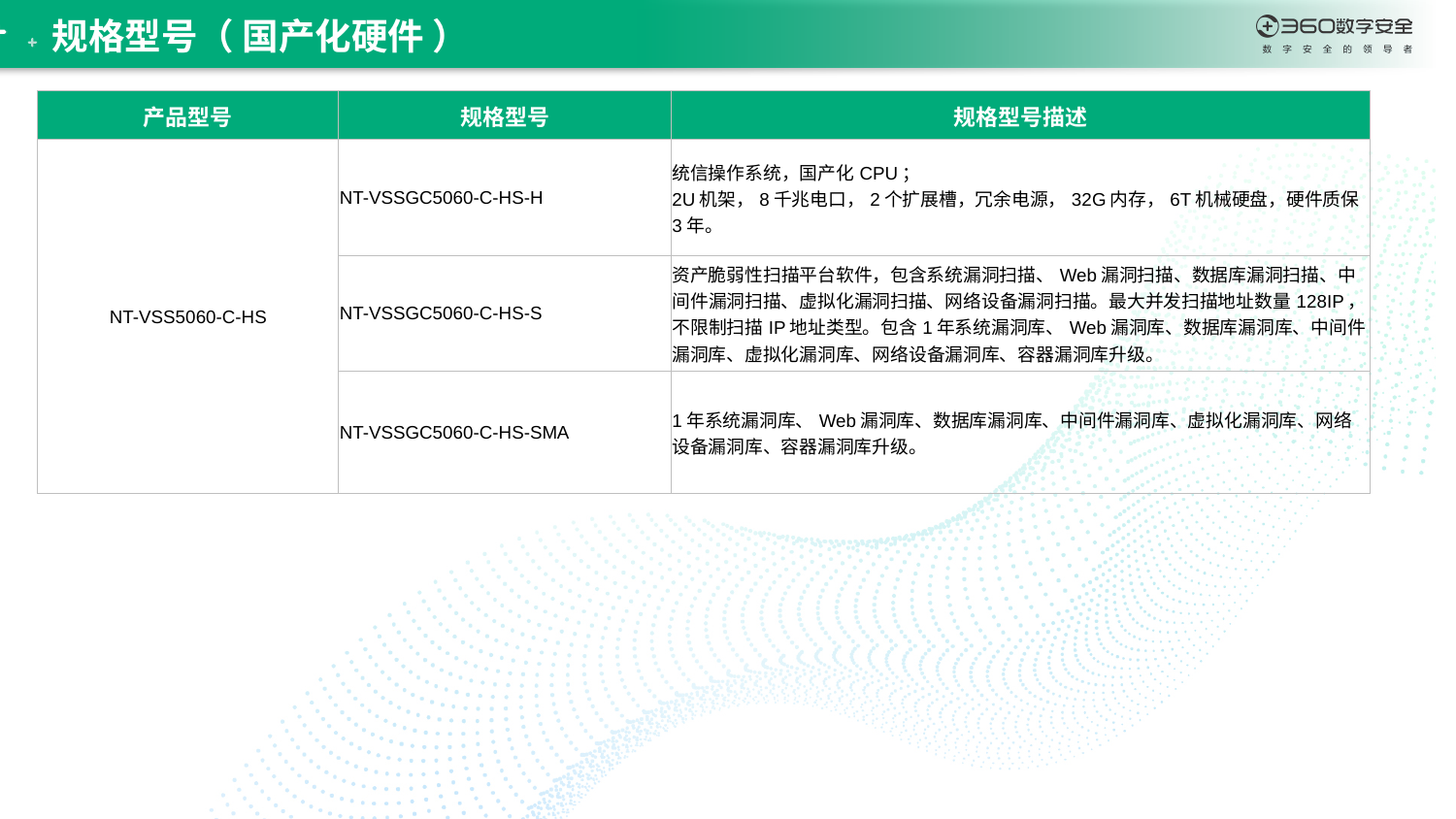

规格型号（ 国产化硬件 ）
| 产品型号 | 规格型号 | 规格型号描述 |
| --- | --- | --- |
| NT-VSS5060-C-HS | NT-VSSGC5060-C-HS-H | 统信操作系统，国产化CPU； 2U机架，8千兆电口，2个扩展槽，冗余电源，32G内存，6T机械硬盘，硬件质保3年。 |
|  | NT-VSSGC5060-C-HS-S | 资产脆弱性扫描平台软件，包含系统漏洞扫描、Web漏洞扫描、数据库漏洞扫描、中间件漏洞扫描、虚拟化漏洞扫描、网络设备漏洞扫描。最大并发扫描地址数量128IP，不限制扫描IP地址类型。包含1年系统漏洞库、Web漏洞库、数据库漏洞库、中间件漏洞库、虚拟化漏洞库、网络设备漏洞库、容器漏洞库升级。 |
|  | NT-VSSGC5060-C-HS-SMA | 1年系统漏洞库、Web漏洞库、数据库漏洞库、中间件漏洞库、虚拟化漏洞库、网络设备漏洞库、容器漏洞库升级。 |